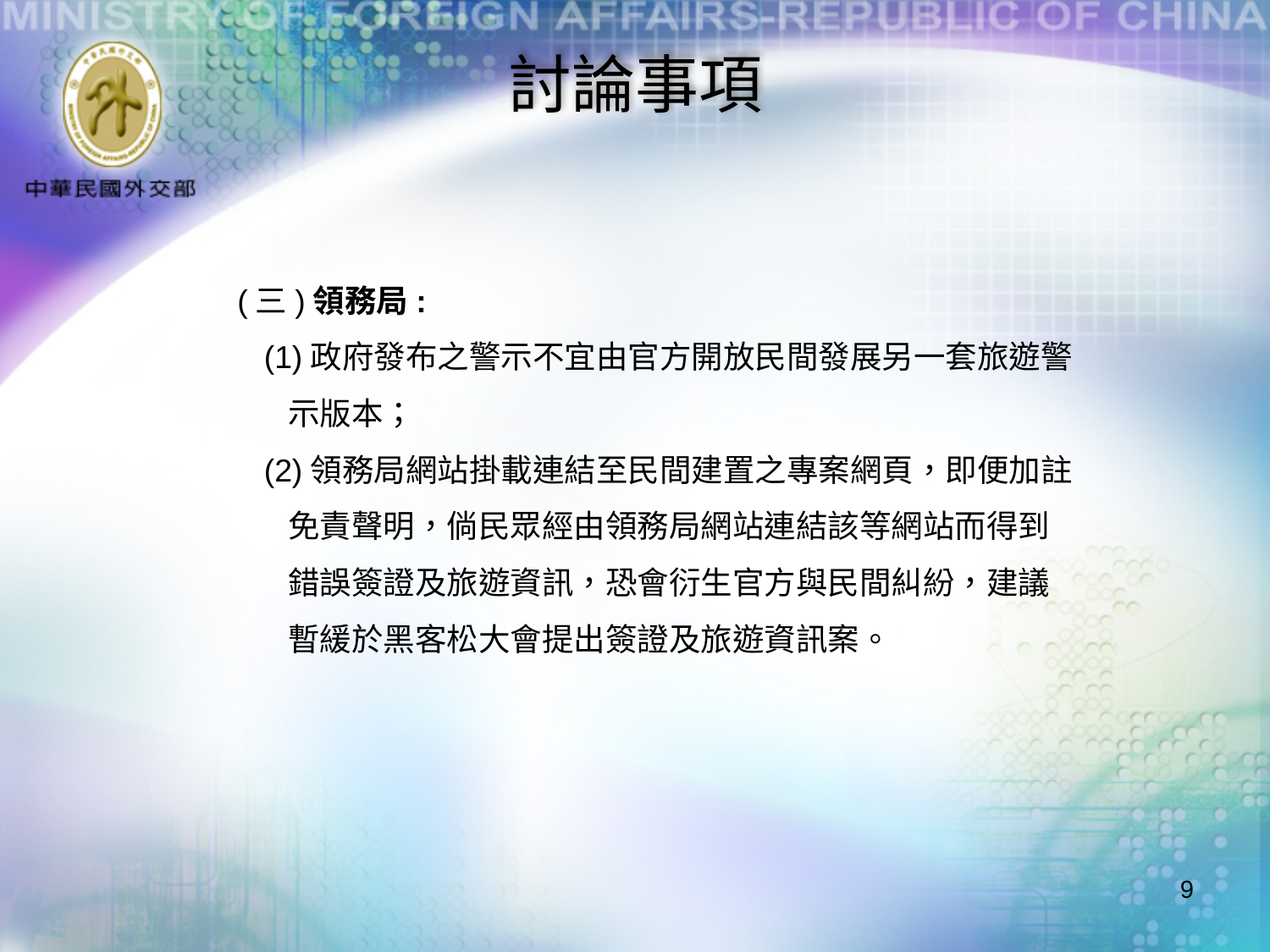

討論事項

(三)領務局:
   (1)政府發布之警示不宜由官方開放民間發展另一套旅遊警
      示版本；
   (2)領務局網站掛載連結至民間建置之專案網頁，即便加註
      免責聲明，倘民眾經由領務局網站連結該等網站而得到
      錯誤簽證及旅遊資訊，恐會衍生官方與民間糾紛，建議
      暫緩於黑客松大會提出簽證及旅遊資訊案。

9